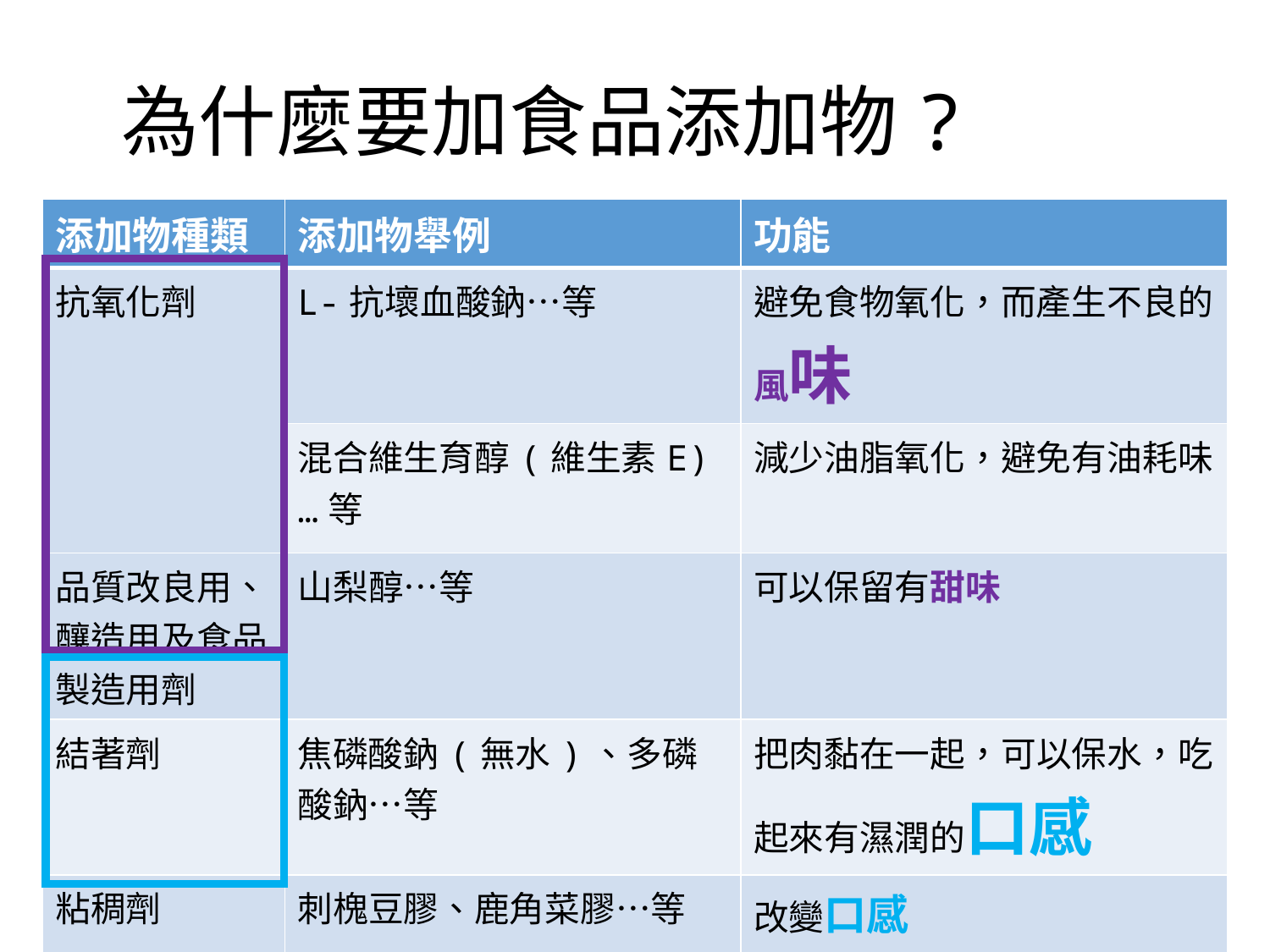

為什麼要加食品添加物?
| 添加物種類 | 添加物舉例 | 功能 |
| --- | --- | --- |
| 抗氧化劑 | L-抗壞血酸鈉…等 | 避免食物氧化，而產生不良的風味 |
|  | 混合維生育醇(維生素E) …等 | 減少油脂氧化，避免有油耗味 |
| 品質改良用、釀造用及食品製造用劑 | 山梨醇…等 | 可以保留有甜味 |
| 結著劑 | 焦磷酸鈉(無水)、多磷酸鈉…等 | 把肉黏在一起，可以保水，吃起來有濕潤的口感 |
| 粘稠劑 | 刺槐豆膠、鹿角菜膠…等 | 改變口感 |